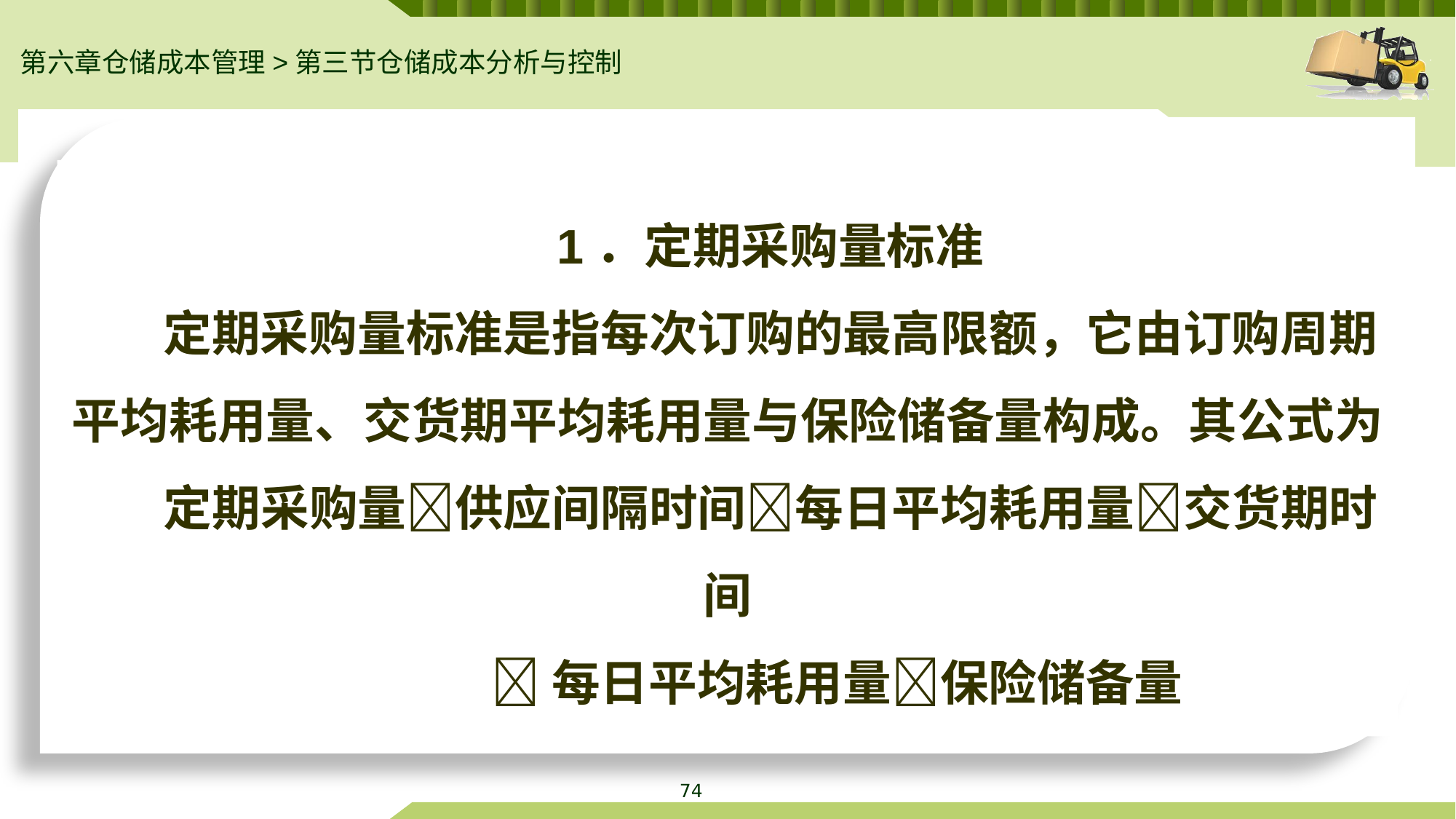

第六章仓储成本管理>第三节仓储成本分析与控制
1．定期采购量标准
定期采购量标准是指每次订购的最高限额，它由订购周期平均耗用量、交货期平均耗用量与保险储备量构成。其公式为
定期采购量=供应间隔时间×每日平均耗用量+交货期时间
            ×每日平均耗用量+保险储备量